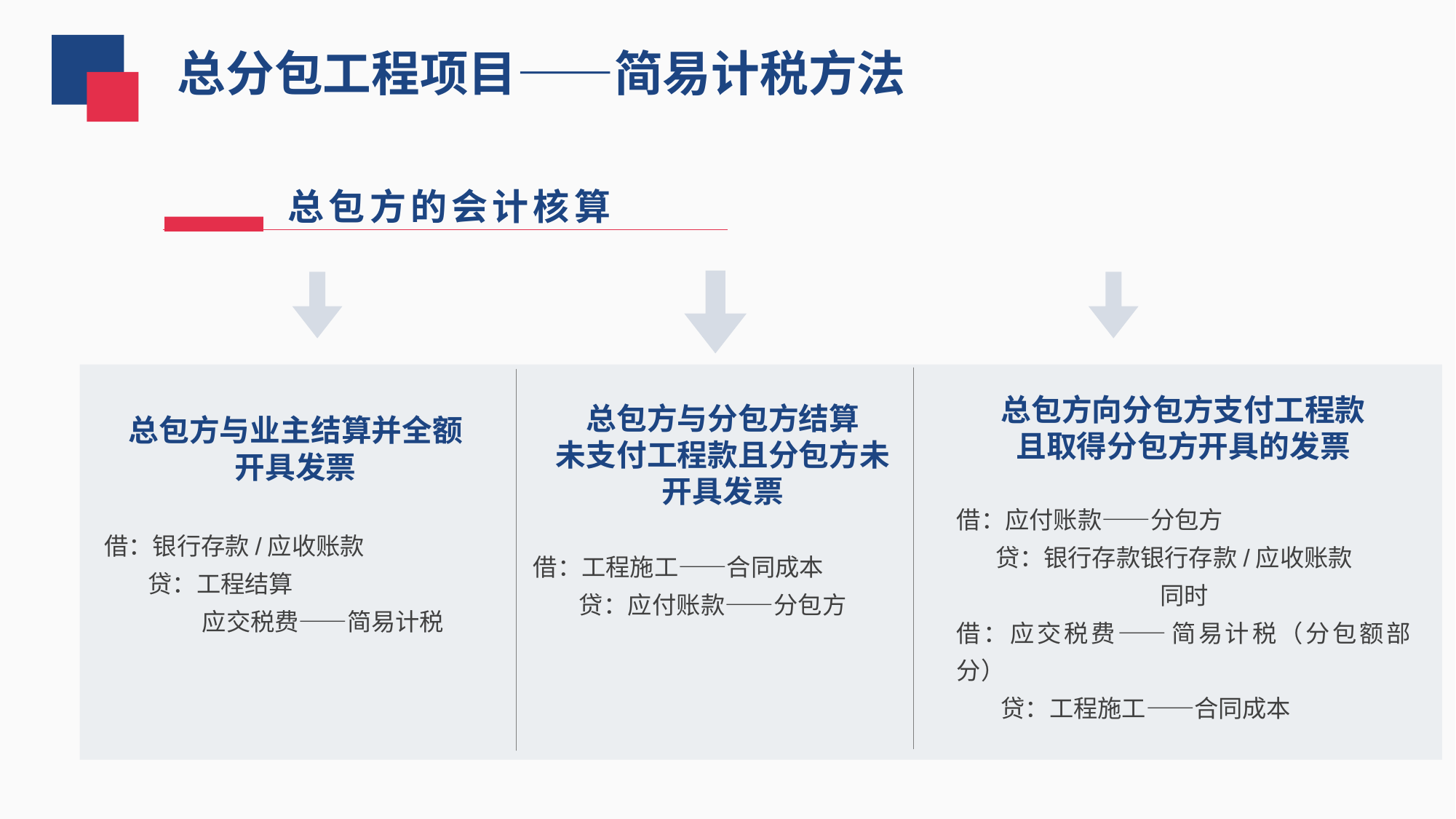

总分包工程项目——简易计税方法
总包方的会计核算

总包方向分包方支付工程款且取得分包方开具的发票
总包方与分包方结算
未支付工程款且分包方未开具发票
总包方与业主结算并全额开具发票
借：应付账款——分包方
      贷：银行存款银行存款/应收账款
同时
借：应交税费——简易计税（分包额部分）
       贷：工程施工——合同成本

借：银行存款/应收账款
       贷：工程结算
  应交税费——简易计税
借：工程施工——合同成本
       贷：应付账款——分包方